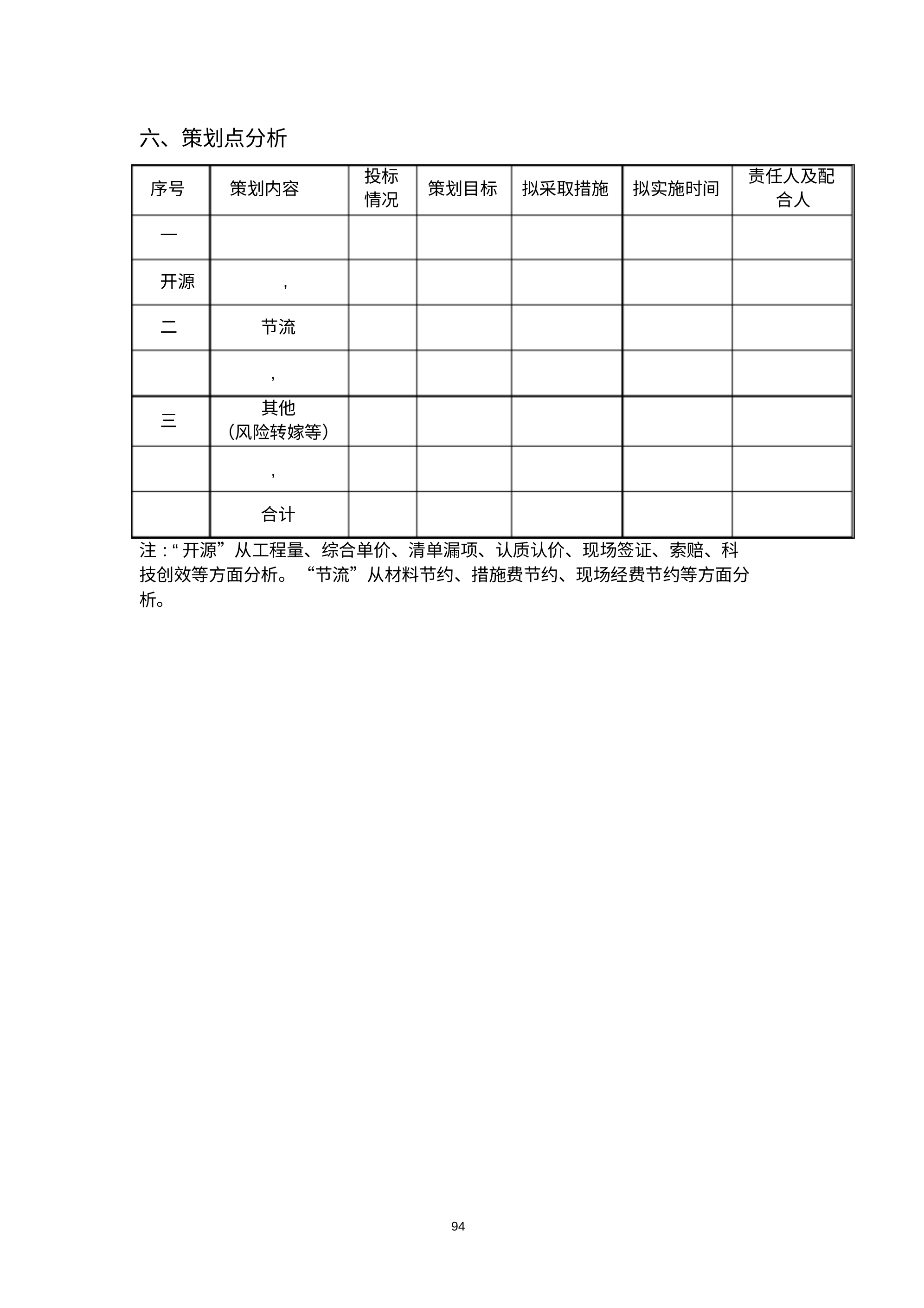

六、策划点分析
序号	策划内容 一		开源
投标 情况
责任人及配 合人

策划目标
拟采取措施
拟实施时间
,
二
节流
,
其他
（风险转嫁等）
,
三
合计
注: “开源”从工程量、综合单价、清单漏项、认质认价、现场签证、索赔、科 技创效等方面分析。“节流”从材料节约、措施费节约、现场经费节约等方面分 析。
94